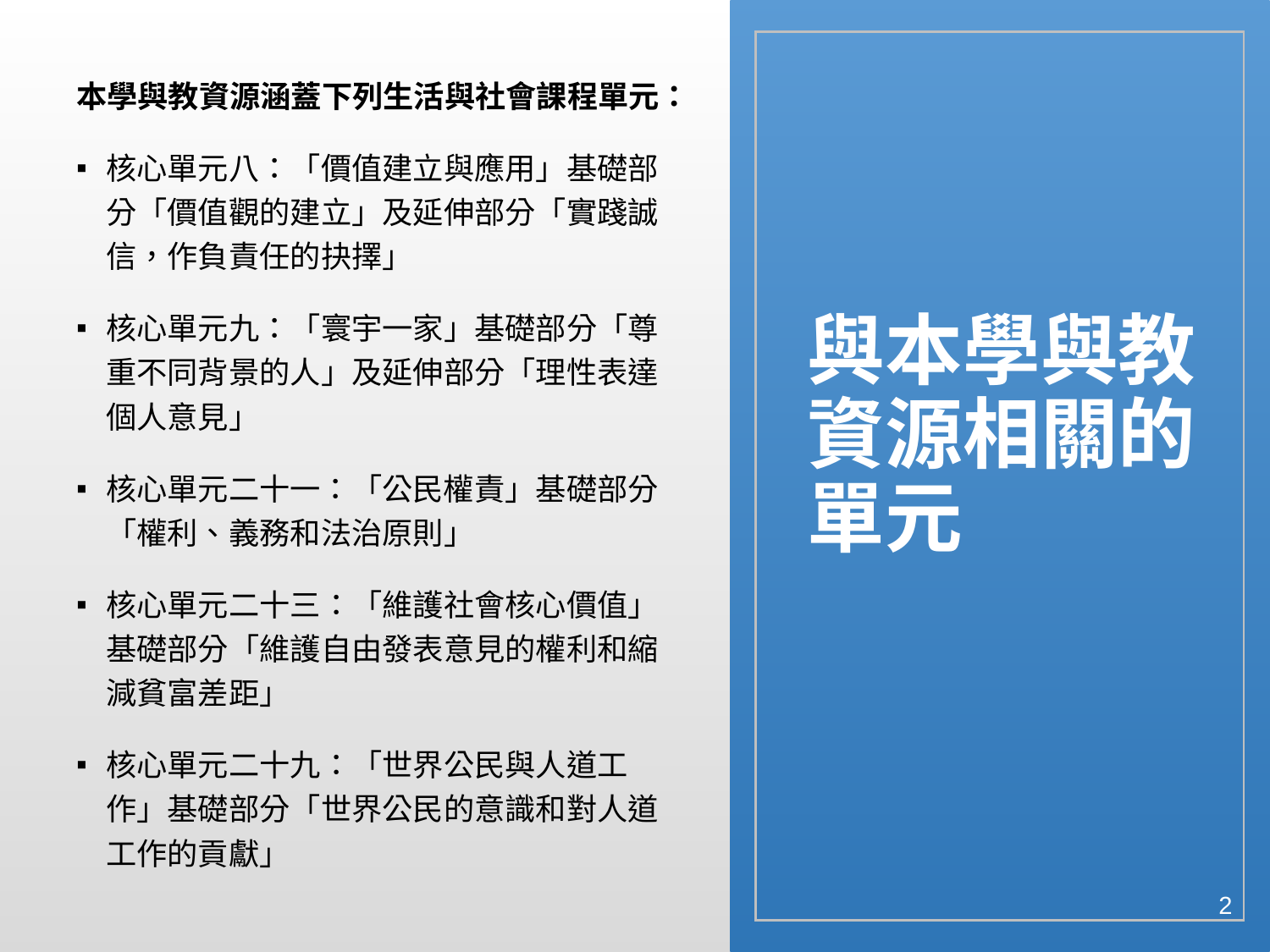

本學與教資源涵蓋下列生活與社會課程單元：
核心單元八：「價值建立與應用」基礎部分「價值觀的建立」及延伸部分「實踐誠信，作負責任的抉擇」
核心單元九：「寰宇一家」基礎部分「尊重不同背景的人」及延伸部分「理性表達個人意見」
核心單元二十一：「公民權責」基礎部分「權利、義務和法治原則」
核心單元二十三：「維護社會核心價值」基礎部分「維護自由發表意見的權利和縮減貧富差距」
核心單元二十九：「世界公民與人道工作」基礎部分「世界公民的意識和對人道工作的貢獻」
# 與本學與教資源相關的單元
2